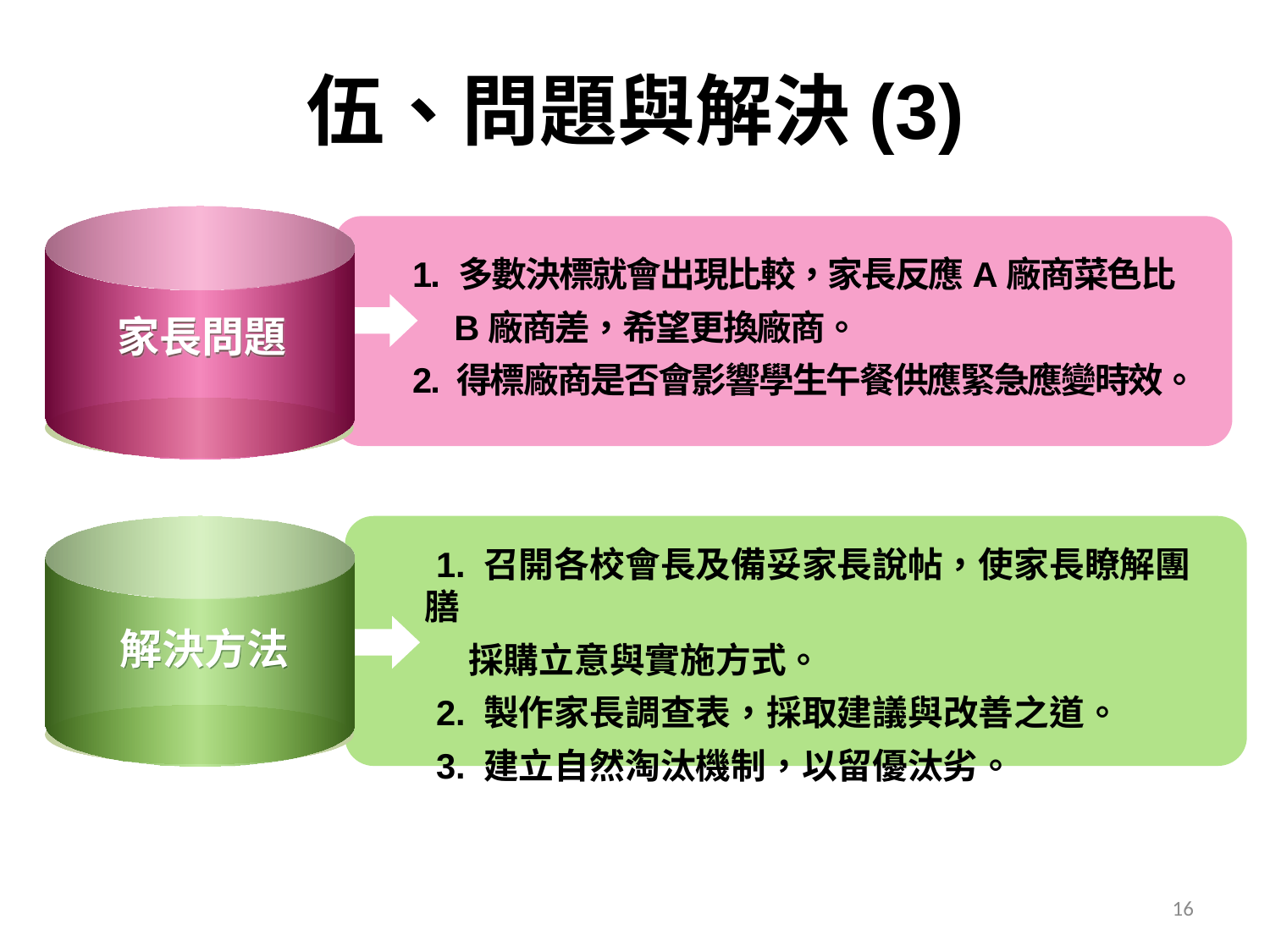

# 伍、問題與解決(3)

1. 多數決標就會出現比較，家長反應A廠商菜色比
     B廠商差，希望更換廠商。
2. 得標廠商是否會影響學生午餐供應緊急應變時效。

家長問題

     1. 召開各校會長及備妥家長說帖，使家長瞭解團膳
         採購立意與實施方式。
     2. 製作家長調查表，採取建議與改善之道。
     3. 建立自然淘汰機制，以留優汰劣。
解決方法

16